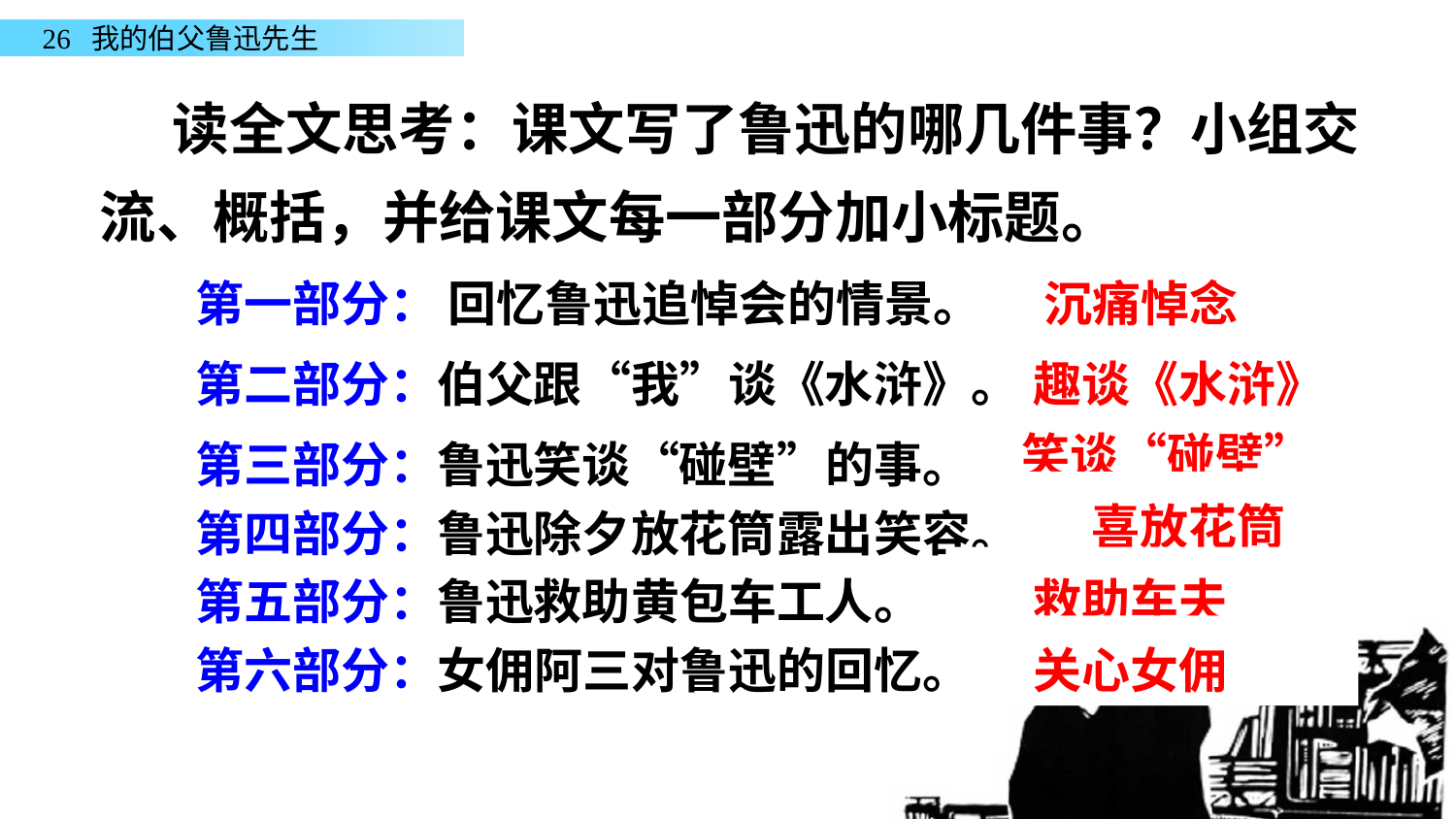

读全文思考：课文写了鲁迅的哪几件事？小组交流、概括，并给课文每一部分加小标题。
第一部分：
回忆鲁迅追悼会的情景。
沉痛悼念
第二部分：
伯父跟“我”谈《水浒》。
趣谈《水浒》
笑谈“碰壁”
第三部分：
鲁迅笑谈“碰壁”的事。
喜放花筒
第四部分：
鲁迅除夕放花筒露出笑容。
第五部分：
鲁迅救助黄包车工人。
救助车夫
第六部分：
女佣阿三对鲁迅的回忆。
关心女佣